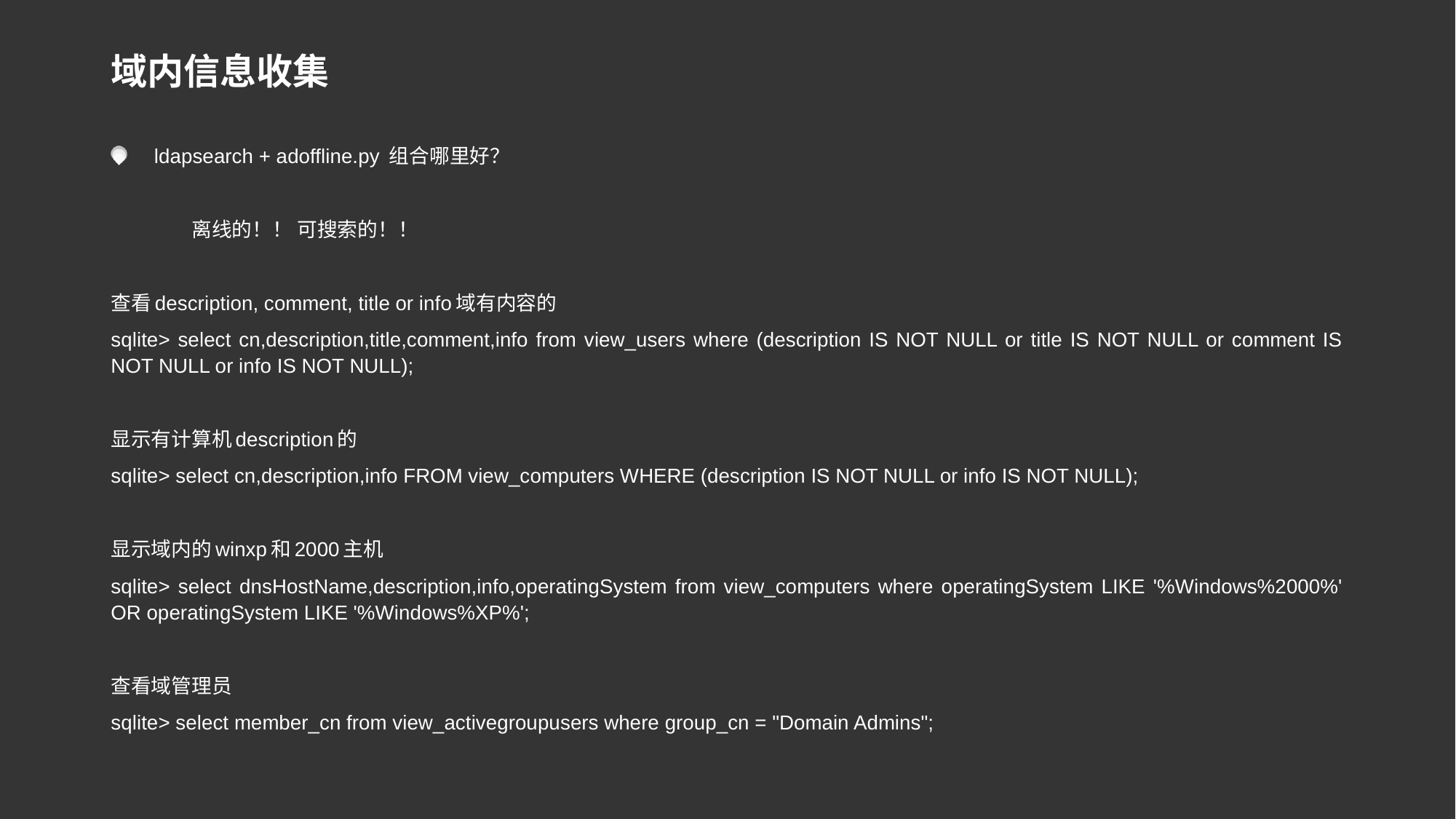

# 域内信息收集
  ldapsearch + adoffline.py 组合哪里好？

	离线的！！ 可搜索的！！

查看description, comment, title or info域有内容的
sqlite> select cn,description,title,comment,info from view_users where (description IS NOT NULL or title IS NOT NULL or comment IS NOT NULL or info IS NOT NULL);

显示有计算机description的
sqlite> select cn,description,info FROM view_computers WHERE (description IS NOT NULL or info IS NOT NULL);

显示域内的winxp和2000主机
sqlite> select dnsHostName,description,info,operatingSystem from view_computers where operatingSystem LIKE '%Windows%2000%' OR operatingSystem LIKE '%Windows%XP%';

查看域管理员
sqlite> select member_cn from view_activegroupusers where group_cn = "Domain Admins";